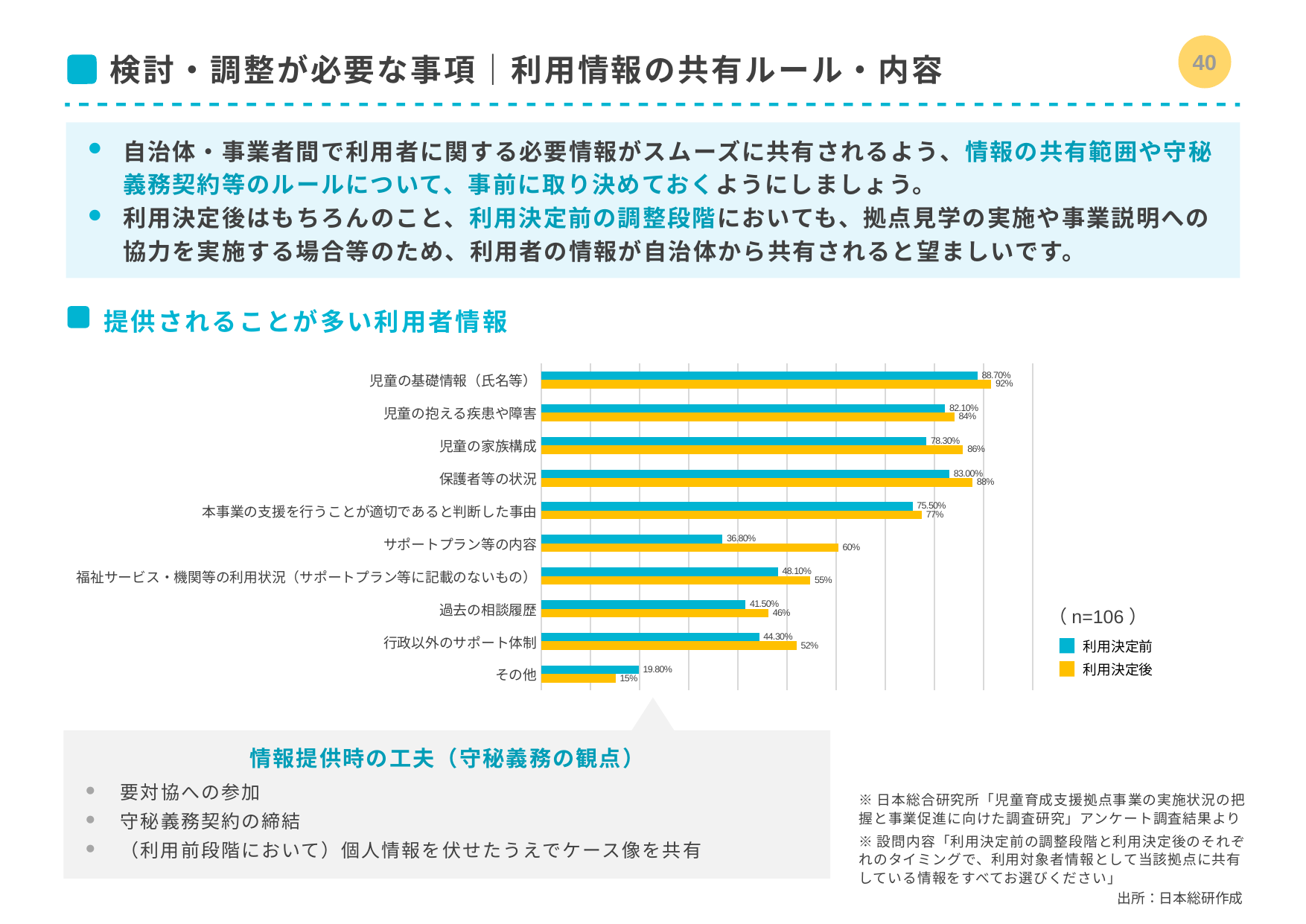

40
# 検討・調整が必要な事項｜利用情報の共有ルール・内容
自治体・事業者間で利用者に関する必要情報がスムーズに共有されるよう、情報の共有範囲や守秘義務契約等のルールについて、事前に取り決めておくようにしましょう。
利用決定後はもちろんのこと、利用決定前の調整段階においても、拠点見学の実施や事業説明への協力を実施する場合等のため、利用者の情報が自治体から共有されると望ましいです。
提供されることが多い利用者情報

### Chart

| Category | 系列 1 | 系列 2 |
|---|---|---|
| 児童の基礎情報（氏名等） | 0.887 | 0.915 |
| 児童の抱える疾患や障害 | 0.821 | 0.84 |
| 児童の家族構成 | 0.783 | 0.858 |
| 保護者等の状況 | 0.83 | 0.877 |
| 本事業の支援を行うことが適切であると判断した事由 | 0.755 | 0.774 |
| サポートプラン等の内容 | 0.368 | 0.604 |
| 福祉サービス・機関等の利用状況（サポートプラン等に記載のないもの） | 0.481 | 0.547 |
| 過去の相談履歴 | 0.415 | 0.462 |
| 行政以外のサポート体制 | 0.443 | 0.519 |
| その他 | 0.198 | 0.151 |
（n=106）
利用決定前

利用決定後

要対協への参加
守秘義務契約の締結
（利用前段階において）個人情報を伏せたうえでケース像を共有
情報提供時の工夫（守秘義務の観点）
※日本総合研究所「児童育成支援拠点事業の実施状況の把握と事業促進に向けた調査研究」アンケート調査結果より
※設問内容「利用決定前の調整段階と利用決定後のそれぞれのタイミングで、利用対象者情報として当該拠点に共有している情報をすべてお選びください」
出所：日本総研作成